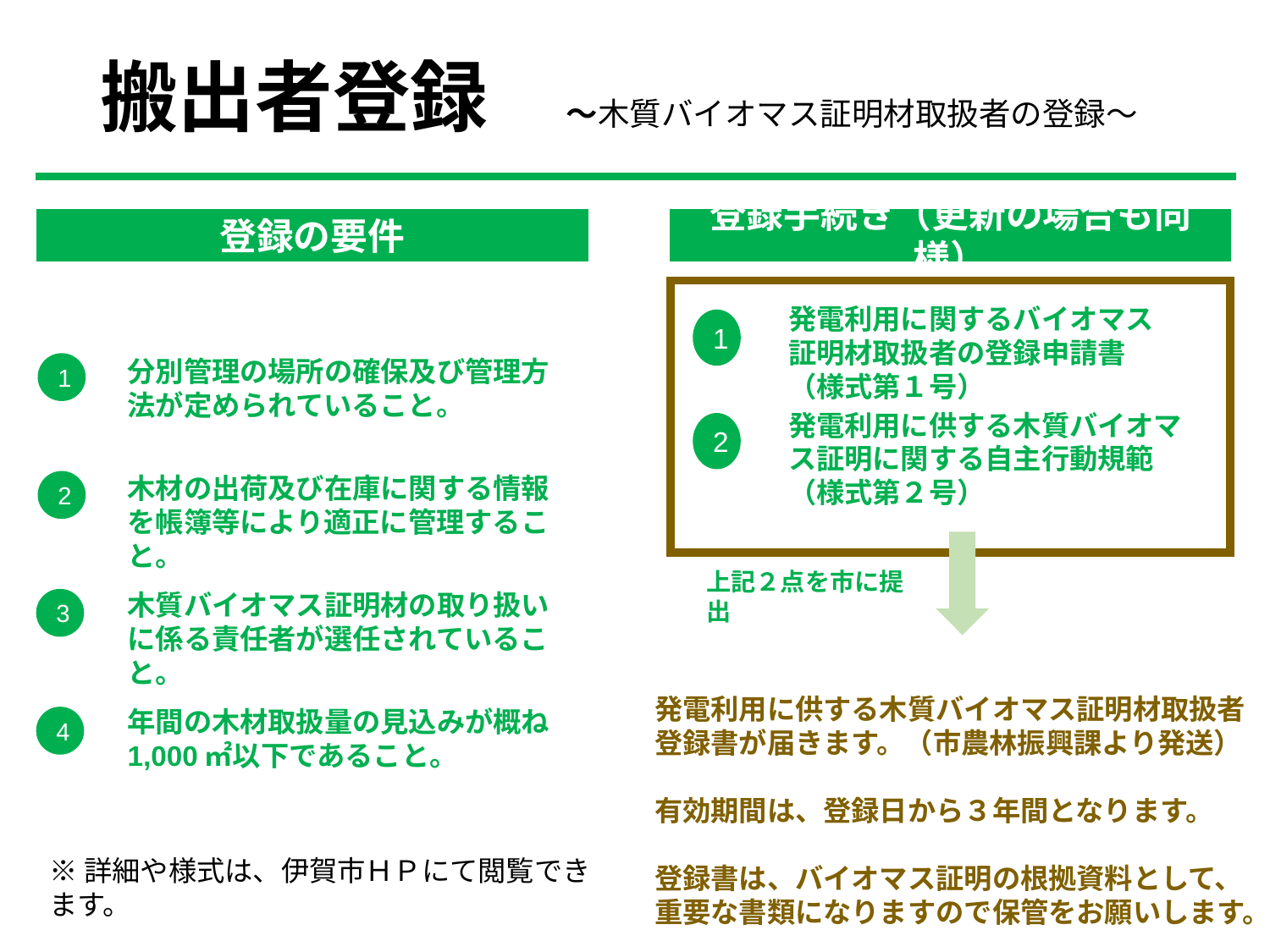

# 搬出者登録　～木質バイオマス証明材取扱者の登録～
登録手続き（更新の場合も同様）
登録の要件

発電利用に関するバイオマス証明材取扱者の登録申請書（様式第１号）
1
発電利用に供する木質バイオマス証明に関する自主行動規範（様式第２号）
2
分別管理の場所の確保及び管理方法が定められていること。
1
木材の出荷及び在庫に関する情報を帳簿等により適正に管理すること。
2

上記２点を市に提出
木質バイオマス証明材の取り扱いに係る責任者が選任されていること。
3
発電利用に供する木質バイオマス証明材取扱者登録書が届きます。（市農林振興課より発送）

有効期間は、登録日から３年間となります。

登録書は、バイオマス証明の根拠資料として、
重要な書類になりますので保管をお願いします。
年間の木材取扱量の見込みが概ね1,000㎡以下であること。
4
※詳細や様式は、伊賀市ＨＰにて閲覧できます。